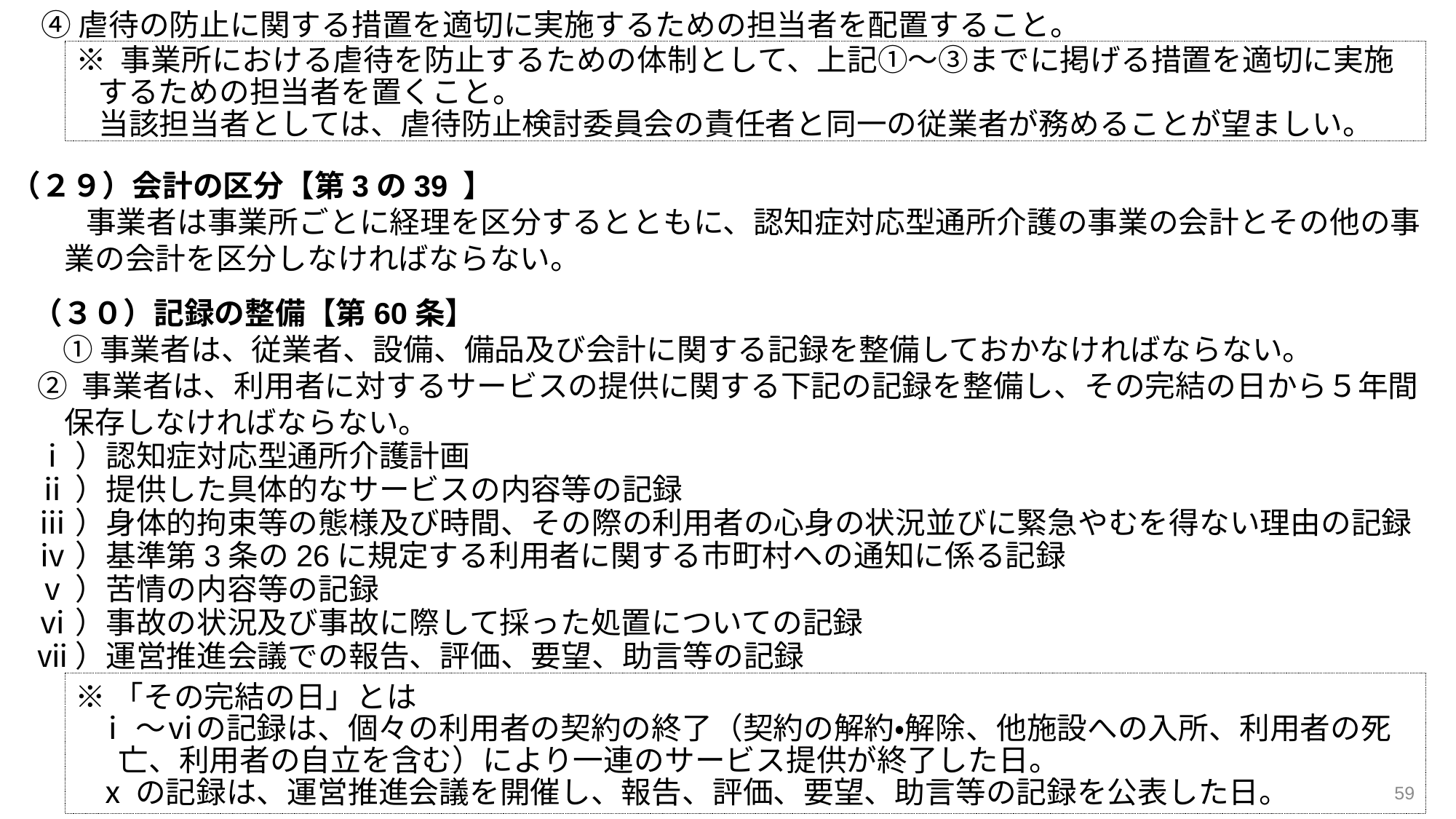

④ 虐待の防止に関する措置を適切に実施するための担当者を配置すること。
※ 事業所における虐待を防止するための体制として、上記①～③までに掲げる措置を適切に実施するための担当者を置くこと。
当該担当者としては、虐待防止検討委員会の責任者と同一の従業者が務めることが望ましい。
（２９）会計の区分【第3の39 】
事業者は事業所ごとに経理を区分するとともに、認知症対応型通所介護の事業の会計とその他の事業の会計を区分しなければならない。

（３０）記録の整備【第60条】
　① 事業者は、従業者、設備、備品及び会計に関する記録を整備しておかなければならない。
② 事業者は、利用者に対するサービスの提供に関する下記の記録を整備し、その完結の日から５年間保存しなければならない。
ⅰ）認知症対応型通所介護計画
ⅱ）提供した具体的なサービスの内容等の記録
ⅲ）身体的拘束等の態様及び時間、その際の利用者の心身の状況並びに緊急やむを得ない理由の記録
ⅳ）基準第3条の26に規定する利用者に関する市町村への通知に係る記録
ⅴ）苦情の内容等の記録
ⅵ）事故の状況及び事故に際して採った処置についての記録
ⅶ）運営推進会議での報告、評価、要望、助言等の記録
※「その完結の日」とは
ⅰ～ⅵの記録は、個々の利用者の契約の終了（契約の解約・解除、他施設への入所、利用者の死亡、利用者の自立を含む）により一連のサービス提供が終了した日。
ⅹの記録は、運営推進会議を開催し、報告、評価、要望、助言等の記録を公表した日。
59